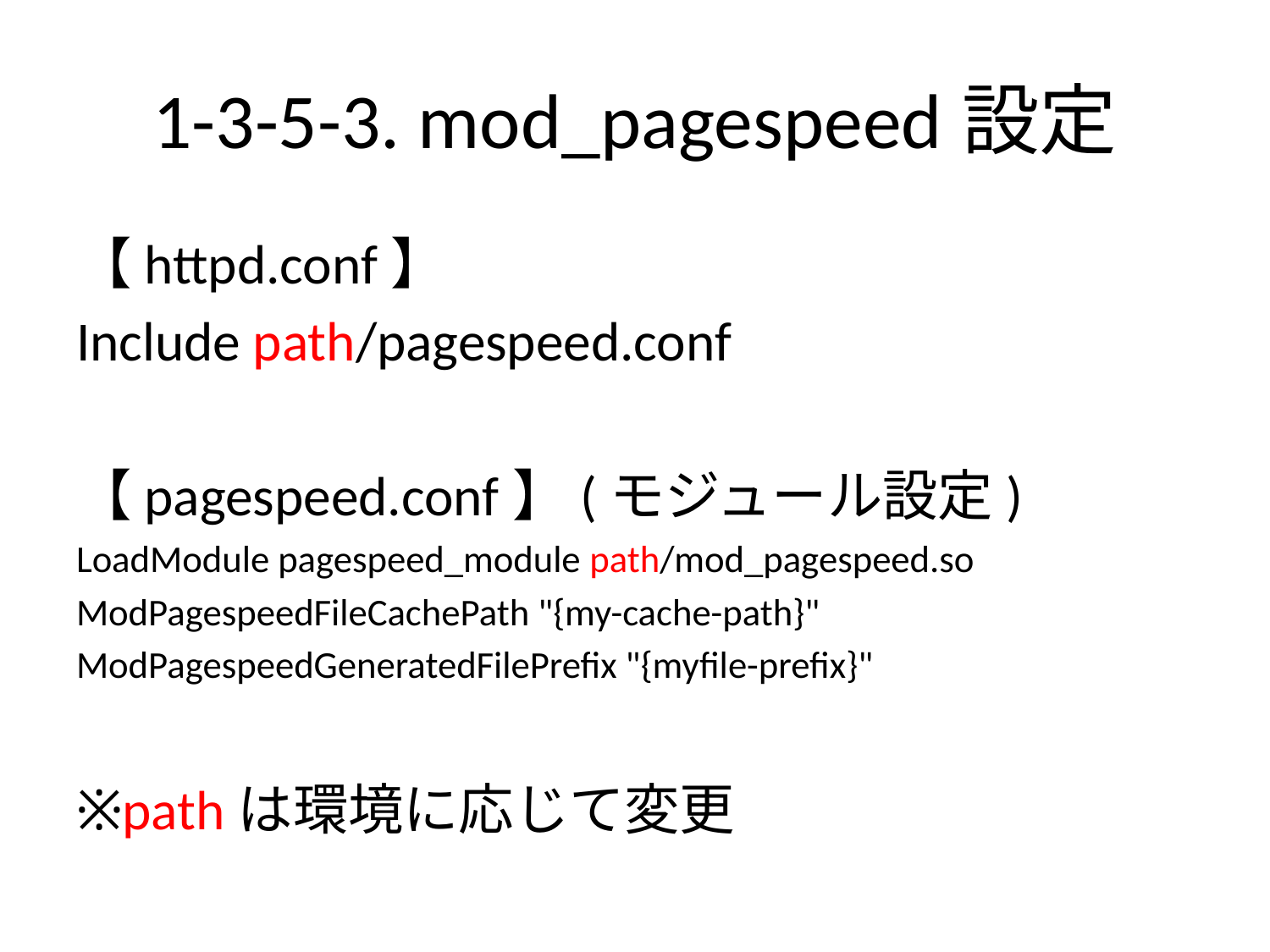

# 1-3-5-3. mod_pagespeed設定
【httpd.conf】
Include path/pagespeed.conf

【pagespeed.conf】(モジュール設定)
LoadModule pagespeed_module path/mod_pagespeed.so
ModPagespeedFileCachePath "{my-cache-path}"
ModPagespeedGeneratedFilePrefix "{myfile-prefix}"

※pathは環境に応じて変更